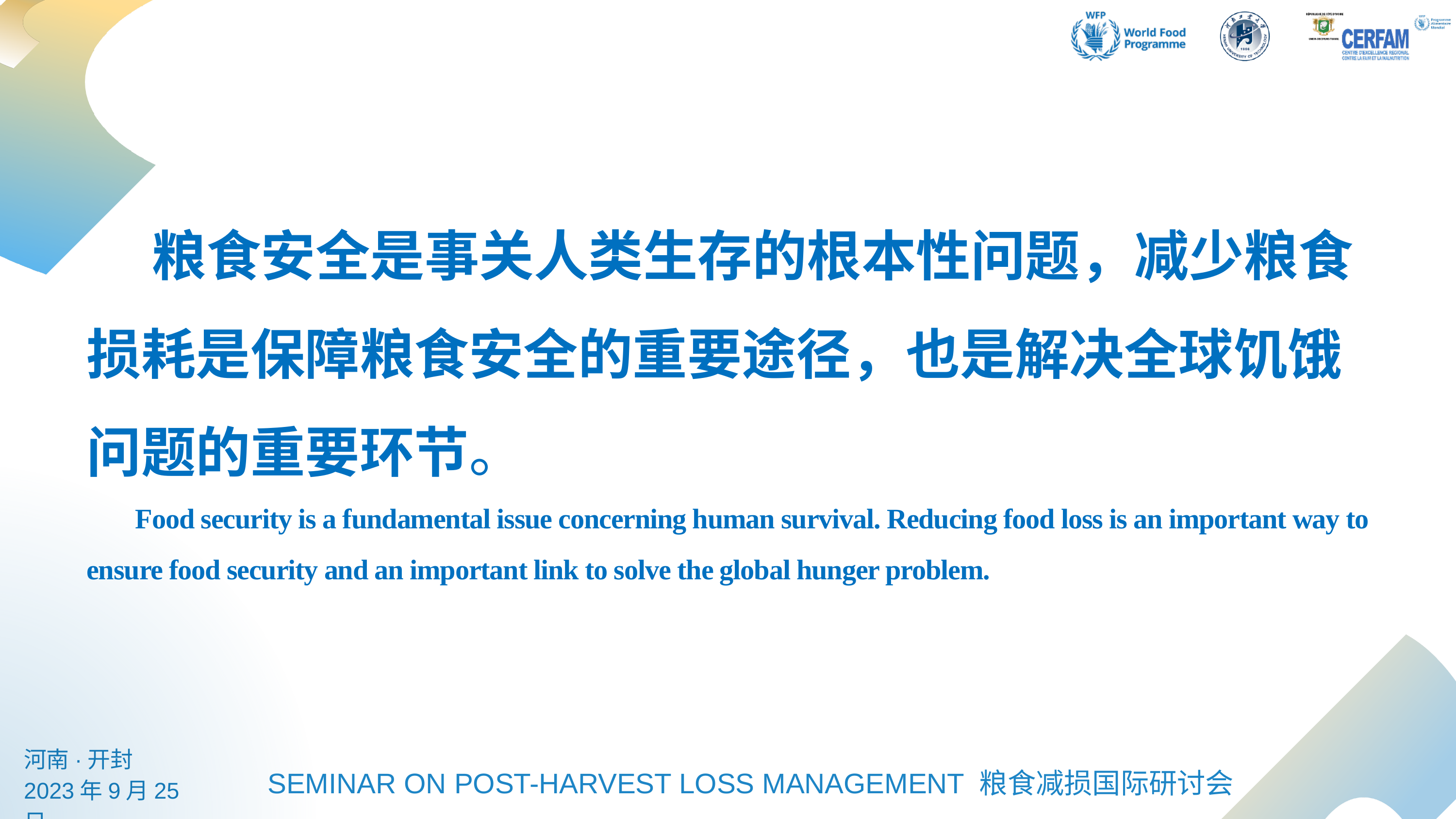

粮食安全是事关人类生存的根本性问题，减少粮食损耗是保障粮食安全的重要途径，也是解决全球饥饿问题的重要环节。
            Food security is a fundamental issue concerning human survival. Reducing food loss is an important way to ensure food security and an important link to solve the global hunger problem.

河南·开封
2023年9月25日
SEMINAR ON POST-HARVEST LOSS MANAGEMENT 粮食减损国际研讨会